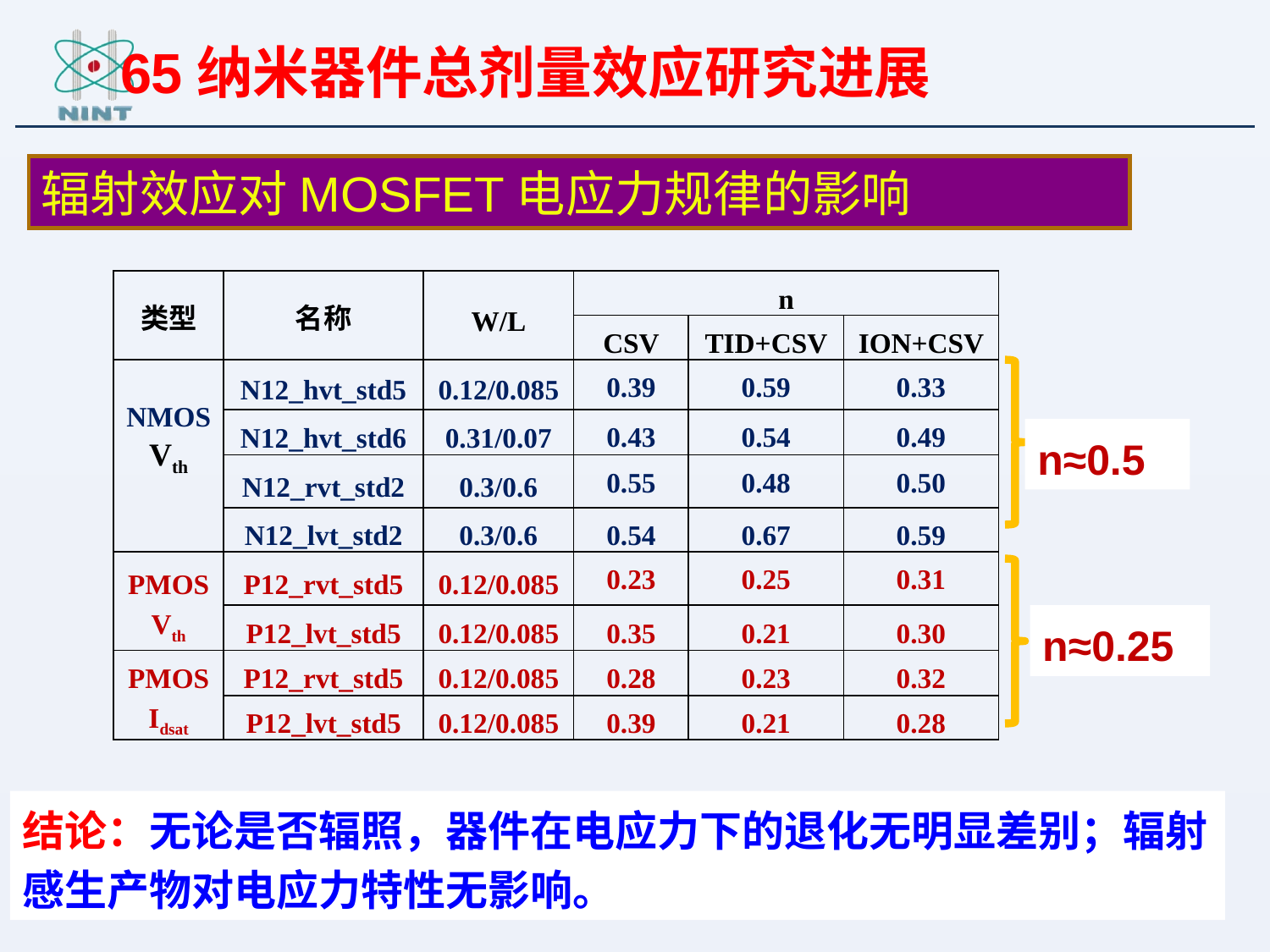

65纳米器件总剂量效应研究进展

辐射效应对MOSFET电应力规律的影响
| 类型 | 名称 | W/L | n |  |  |
| --- | --- | --- | --- | --- | --- |
|  |  |  | CSV | TID+CSV | ION+CSV |
| NMOS Vth | N12\_hvt\_std5 | 0.12/0.085 | 0.39 | 0.59 | 0.33 |
|  | N12\_hvt\_std6 | 0.31/0.07 | 0.43 | 0.54 | 0.49 |
|  | N12\_rvt\_std2 | 0.3/0.6 | 0.55 | 0.48 | 0.50 |
|  | N12\_lvt\_std2 | 0.3/0.6 | 0.54 | 0.67 | 0.59 |
| PMOS Vth | P12\_rvt\_std5 | 0.12/0.085 | 0.23 | 0.25 | 0.31 |
|  | P12\_lvt\_std5 | 0.12/0.085 | 0.35 | 0.21 | 0.30 |
| PMOS Idsat | P12\_rvt\_std5 | 0.12/0.085 | 0.28 | 0.23 | 0.32 |
|  | P12\_lvt\_std5 | 0.12/0.085 | 0.39 | 0.21 | 0.28 |

n≈0.5

n≈0.25
结论：无论是否辐照，器件在电应力下的退化无明显差别；辐射感生产物对电应力特性无影响。